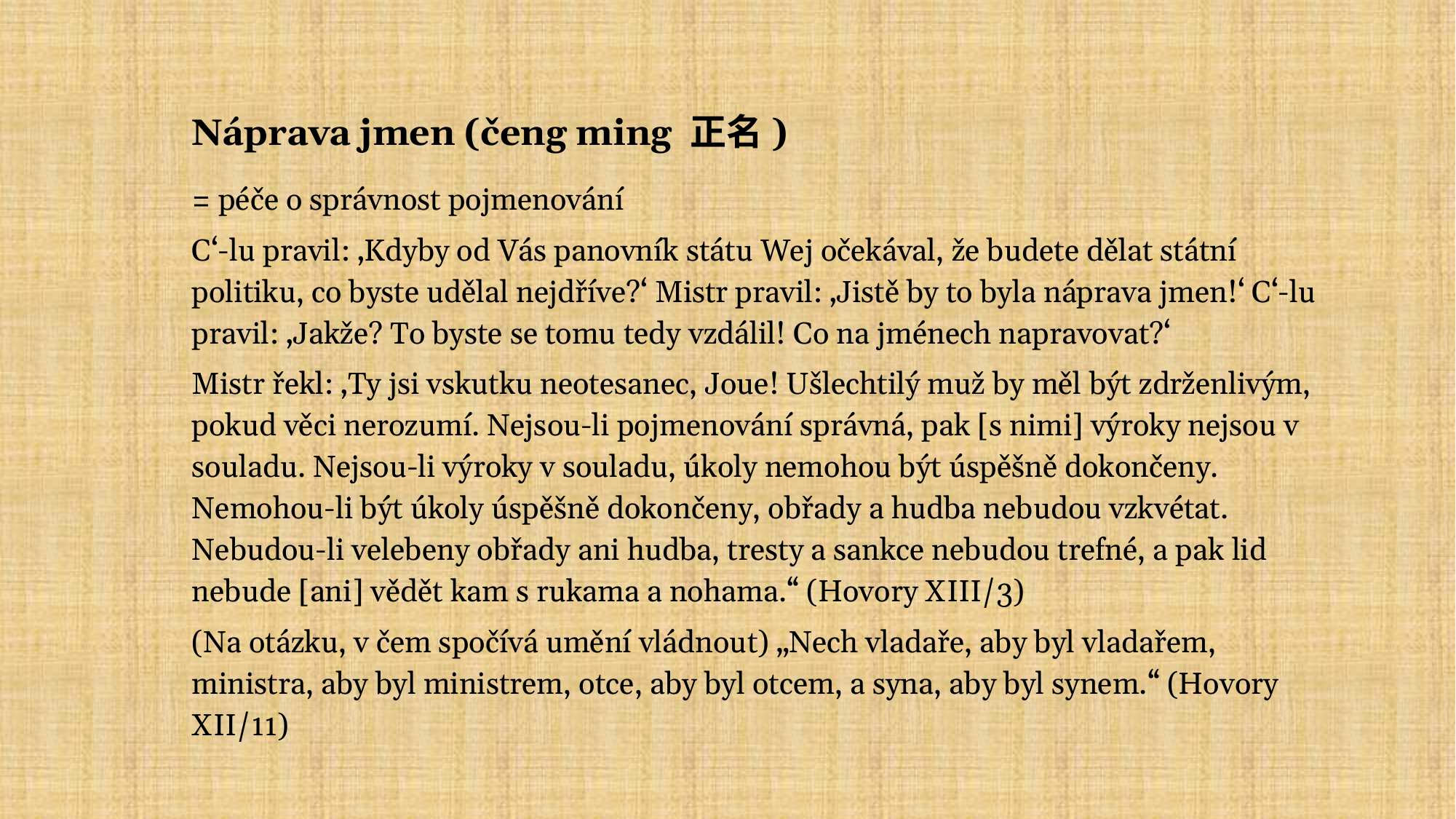

Náprava jmen (čeng ming 正名)
= péče o správnost pojmenování
C‘-lu pravil: ‚Kdyby od Vás panovník státu Wej očekával, že budete dělat státní politiku, co byste udělal nejdříve?‘ Mistr pravil: ‚Jistě by to byla náprava jmen!‘ C‘-lu pravil: ‚Jakže? To byste se tomu tedy vzdálil! Co na jménech napravovat?‘
Mistr řekl: ‚Ty jsi vskutku neotesanec, Joue! Ušlechtilý muž by měl být zdrženlivým, pokud věci nerozumí. Nejsou-li pojmenování správná, pak [s nimi] výroky nejsou v souladu. Nejsou-li výroky v souladu, úkoly nemohou být úspěšně dokončeny. Nemohou-li být úkoly úspěšně dokončeny, obřady a hudba nebudou vzkvétat. Nebudou-li velebeny obřady ani hudba, tresty a sankce nebudou trefné, a pak lid nebude [ani] vědět kam s rukama a nohama.“ (Hovory XIII/3)
(Na otázku, v čem spočívá umění vládnout) „Nech vladaře, aby byl vladařem, ministra, aby byl ministrem, otce, aby byl otcem, a syna, aby byl synem.“ (Hovory XII/11)